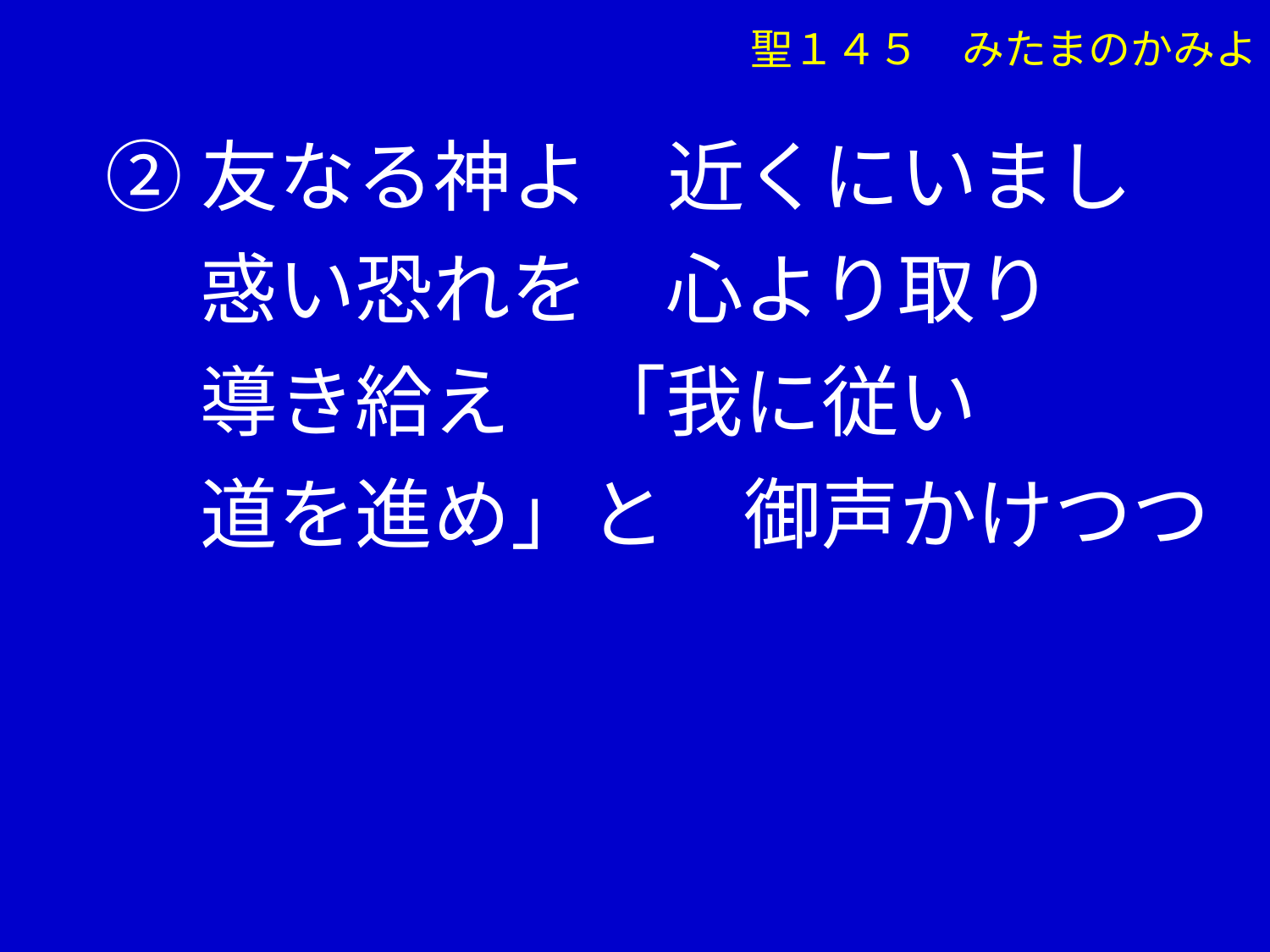

聖１４５　みたまのかみよ
②友なる神よ　近くにいまし
　 惑い恐れを　心より取り
　 導き給え　「我に従い
　 道を進め」と　御声かけつつ